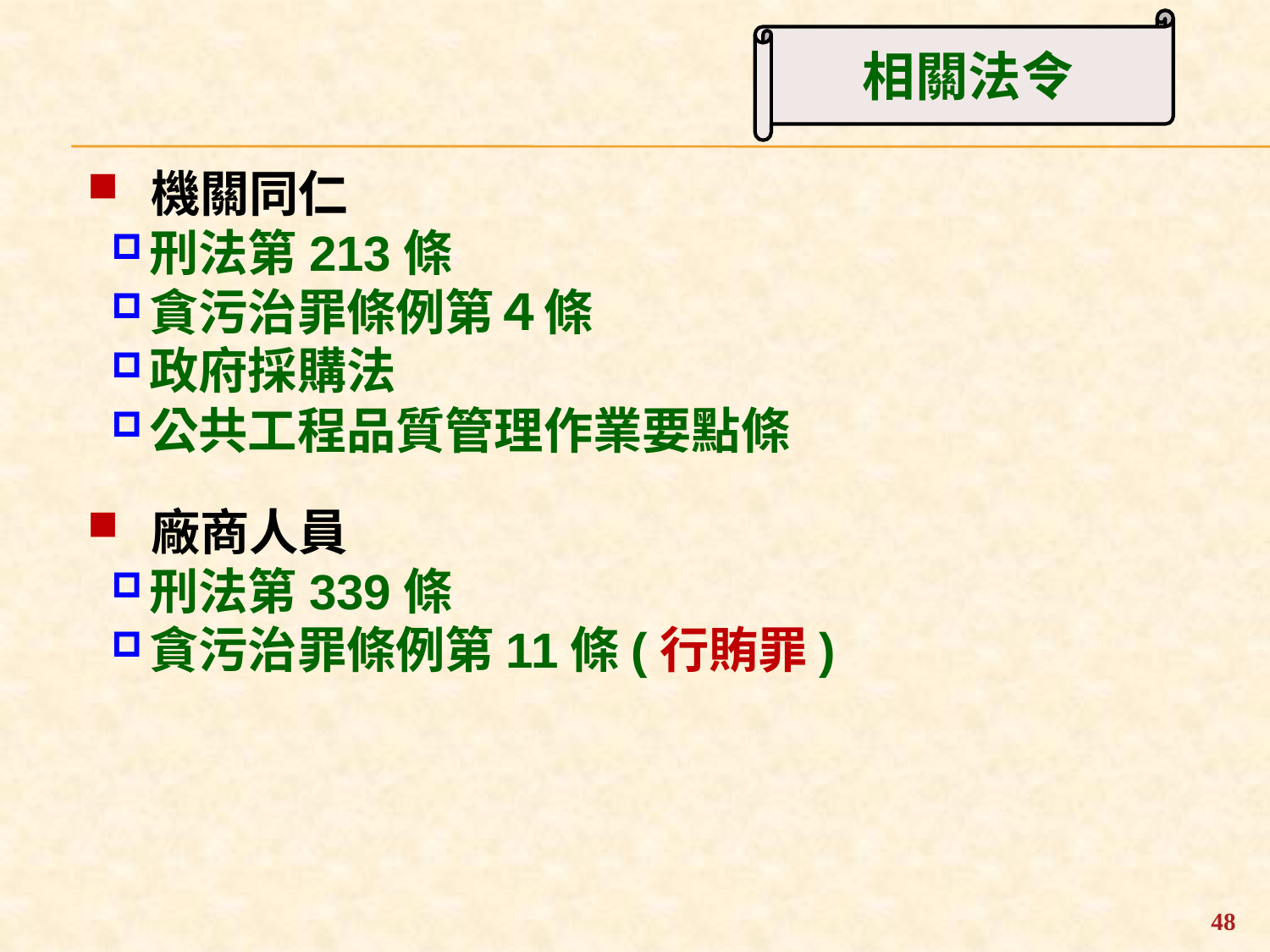

相關法令
機關同仁
刑法第213條
貪污治罪條例第４條
政府採購法
公共工程品質管理作業要點條
廠商人員
刑法第339條
貪污治罪條例第11條(行賄罪)

48